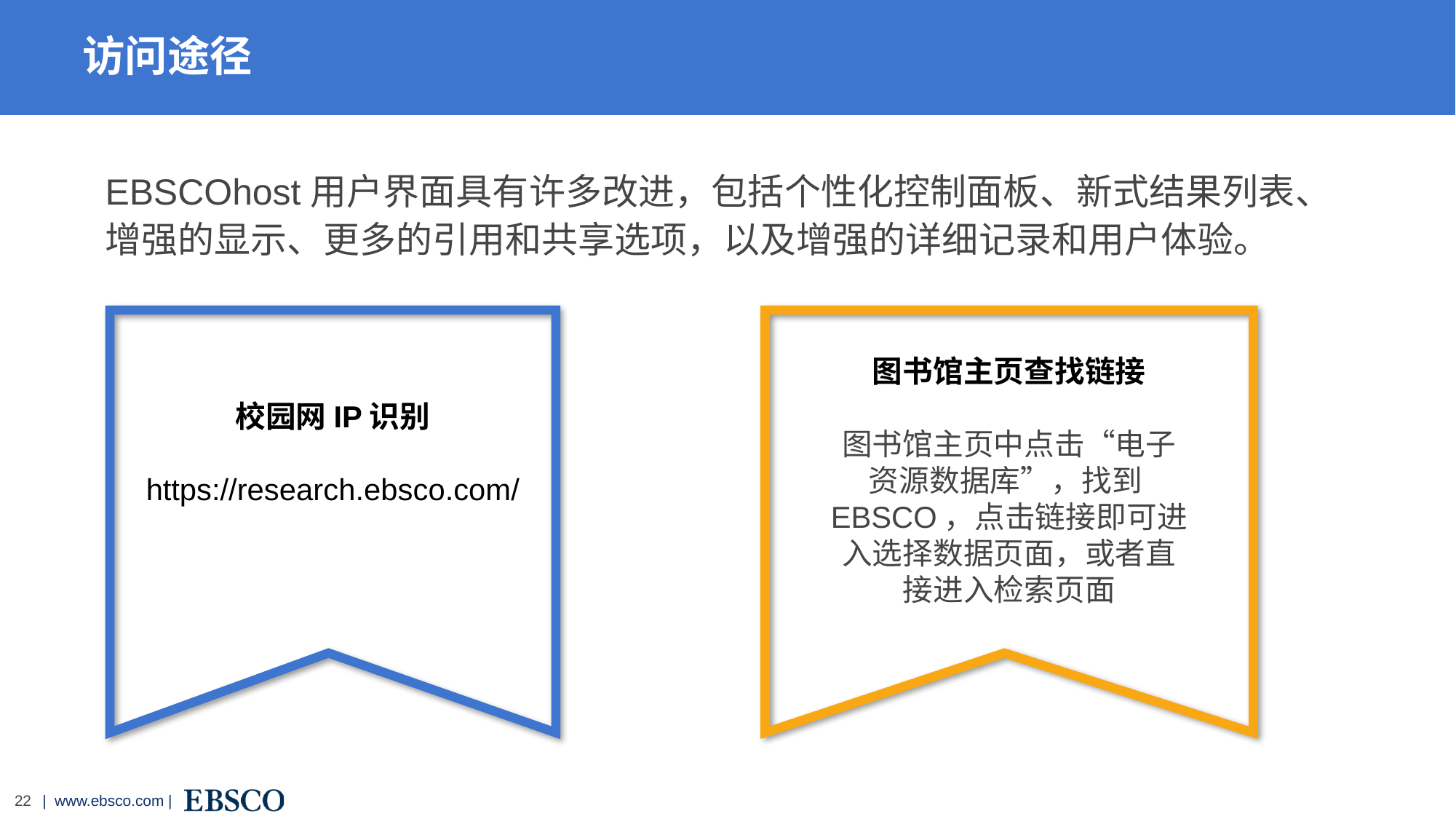

访问途径
New UI Improved over Classic
HTML and PDF Full Text
EBSCOhost用户界面具有许多改进，包括个性化控制面板、新式结果列表、增强的显示、更多的引用和共享选项，以及增强的详细记录和用户体验。

校园网IP识别

https://research.ebsco.com/

图书馆主页查找链接

图书馆主页中点击“电子资源数据库”，找到EBSCO，点击链接即可进入选择数据页面，或者直接进入检索页面